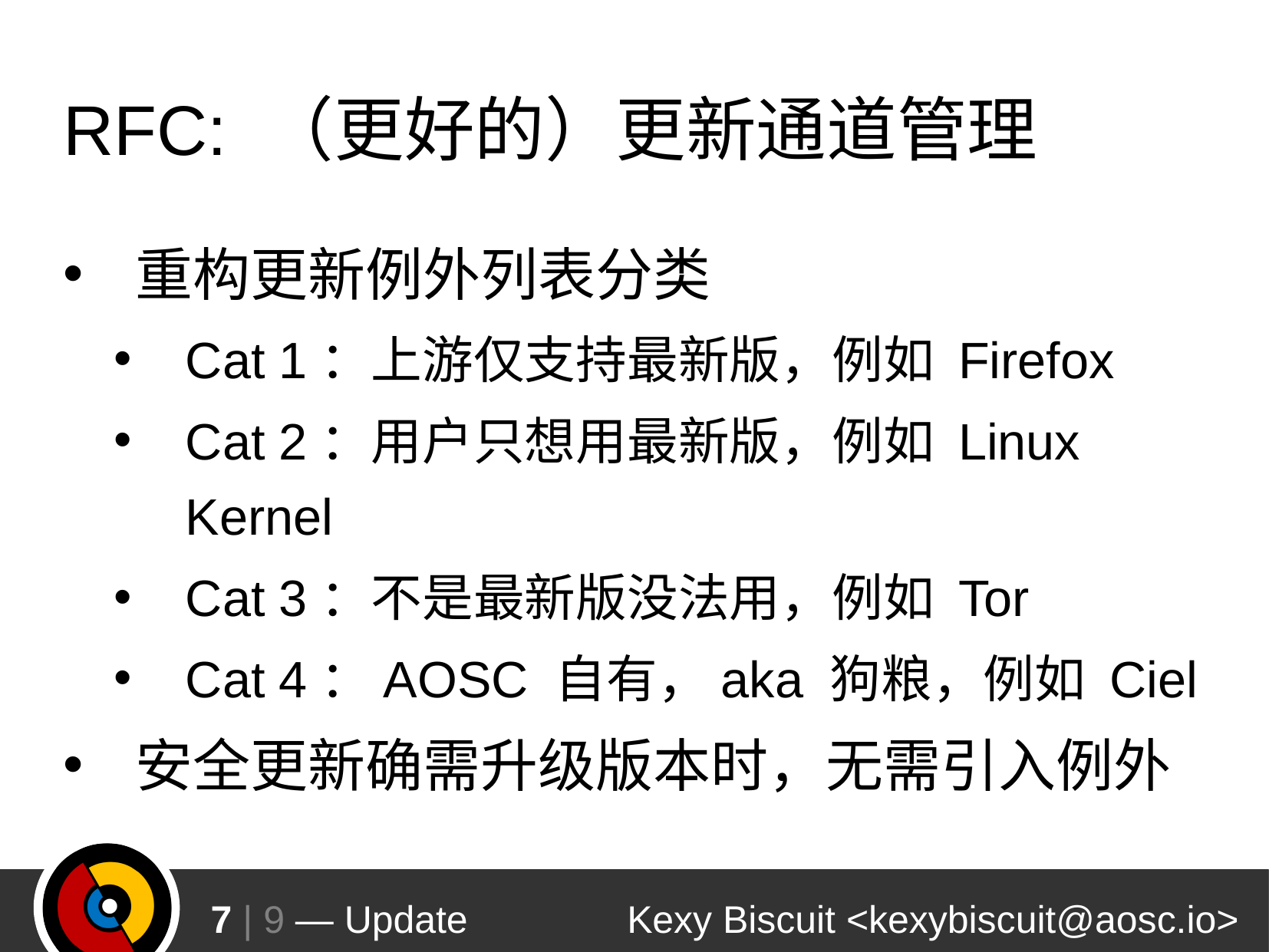

# RFC: （更好的）更新通道管理
重构更新例外列表分类
Cat 1：上游仅支持最新版，例如 Firefox
Cat 2：用户只想用最新版，例如 Linux Kernel
Cat 3：不是最新版没法用，例如 Tor
Cat 4：AOSC 自有，aka 狗粮，例如 Ciel
安全更新确需升级版本时，无需引入例外